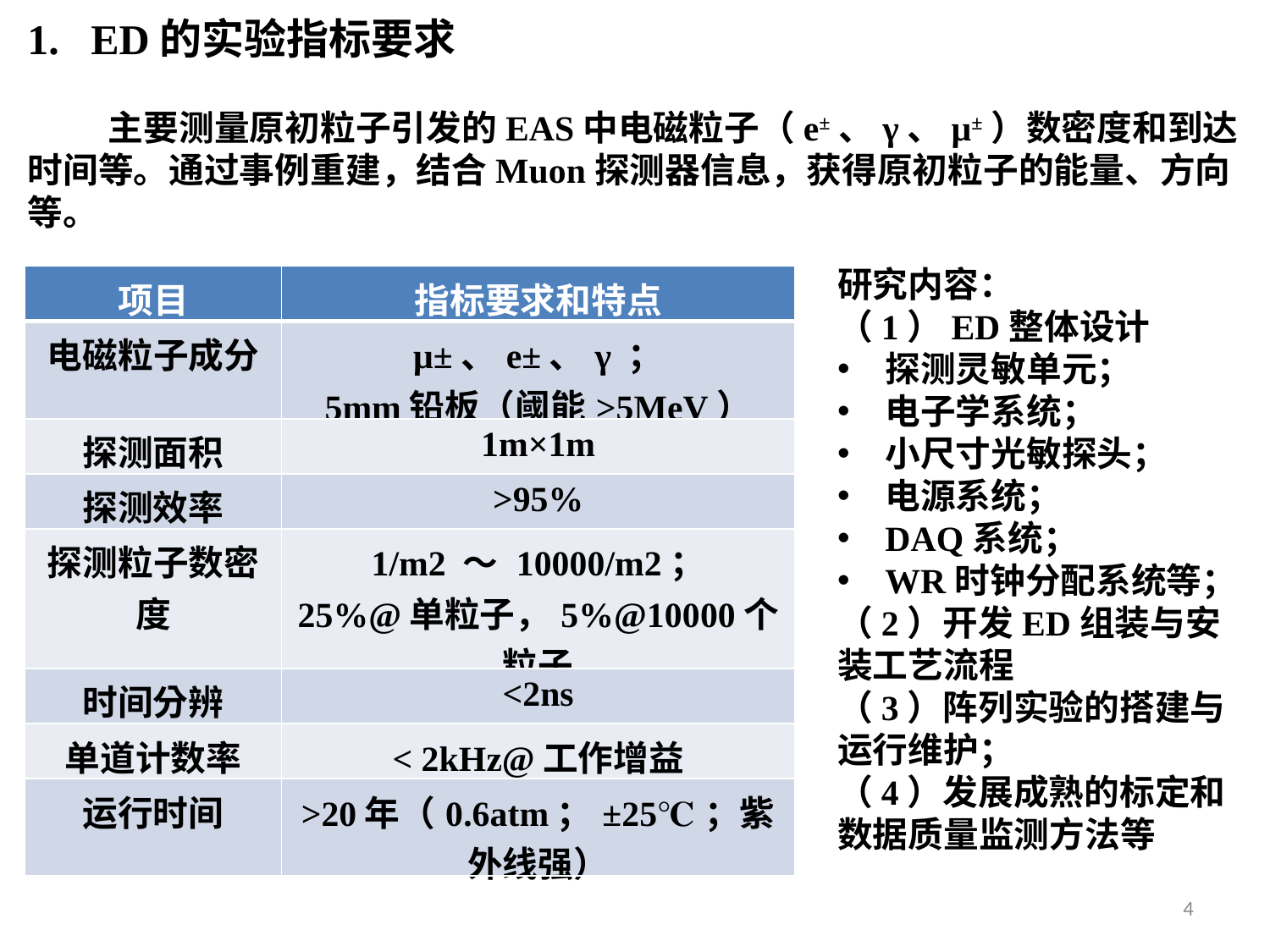

ED的实验指标要求

         主要测量原初粒子引发的EAS中电磁粒子（e±、γ、μ±）数密度和到达时间等。通过事例重建，结合Muon探测器信息，获得原初粒子的能量、方向等。
研究内容：
（1）ED整体设计
探测灵敏单元；
电子学系统；
小尺寸光敏探头；
电源系统；
DAQ系统；
WR时钟分配系统等；
（2）开发ED组装与安装工艺流程
（3）阵列实验的搭建与运行维护；
（4）发展成熟的标定和数据质量监测方法等
| 项目 | 指标要求和特点 |
| --- | --- |
| 电磁粒子成分 | μ±、e±、γ ； 5mm铅板（阈能>5MeV） |
| 探测面积 | 1m×1m |
| 探测效率 | >95% |
| 探测粒子数密度 | 1/m2 ～ 10000/m2； 25%@单粒子，5%@10000个粒子 |
| 时间分辨 | <2ns |
| 单道计数率 | < 2kHz@工作增益 |
| 运行时间 | >20年（0.6atm；±25℃；紫外线强） |
4